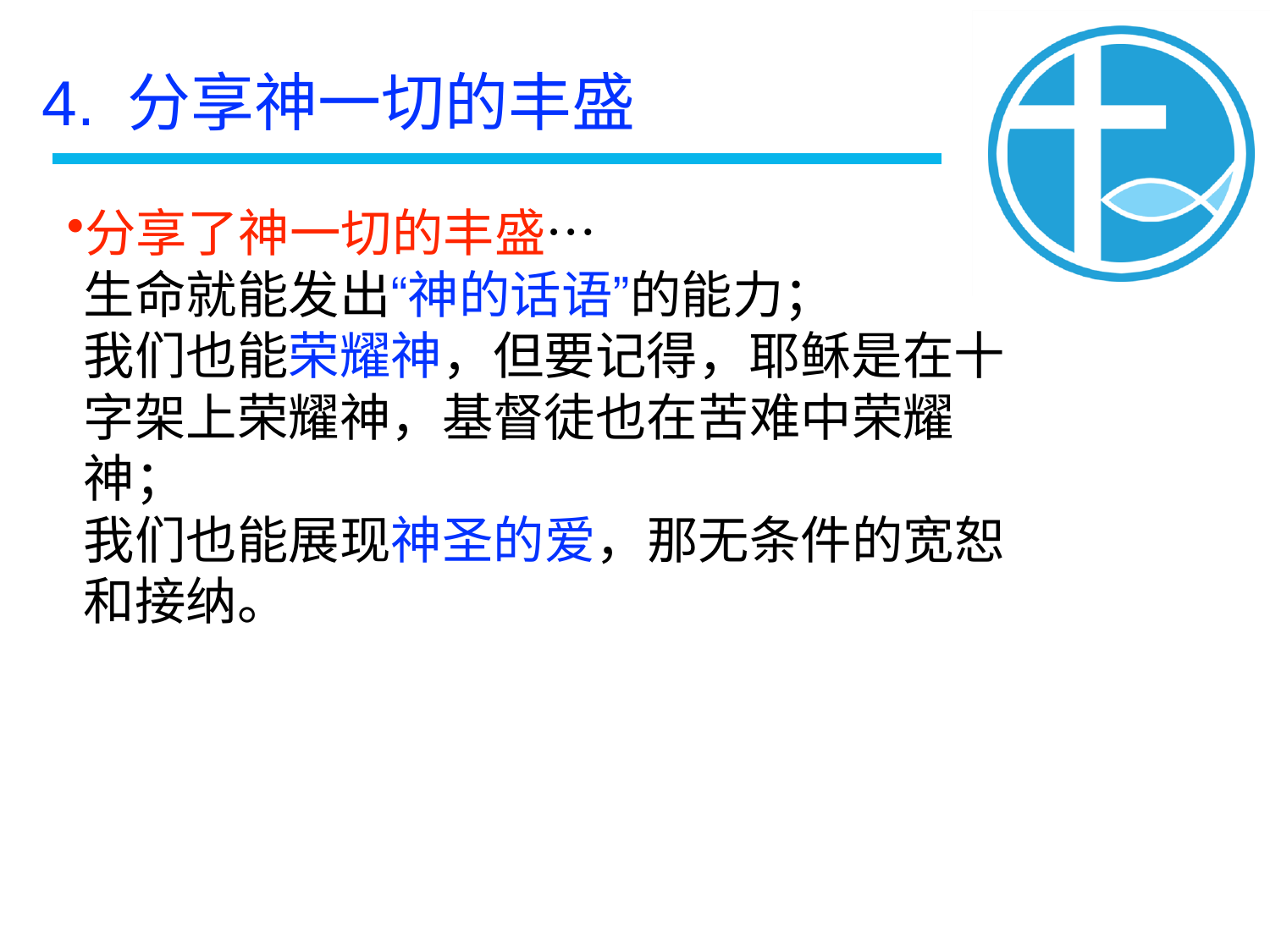

4. 分享神一切的丰盛
分享了神一切的丰盛⋯
生命就能发出“神的话语”的能力；
我们也能荣耀神，但要记得，耶稣是在十字架上荣耀神，基督徒也在苦难中荣耀神；
我们也能展现神圣的爱，那无条件的宽恕和接纳。